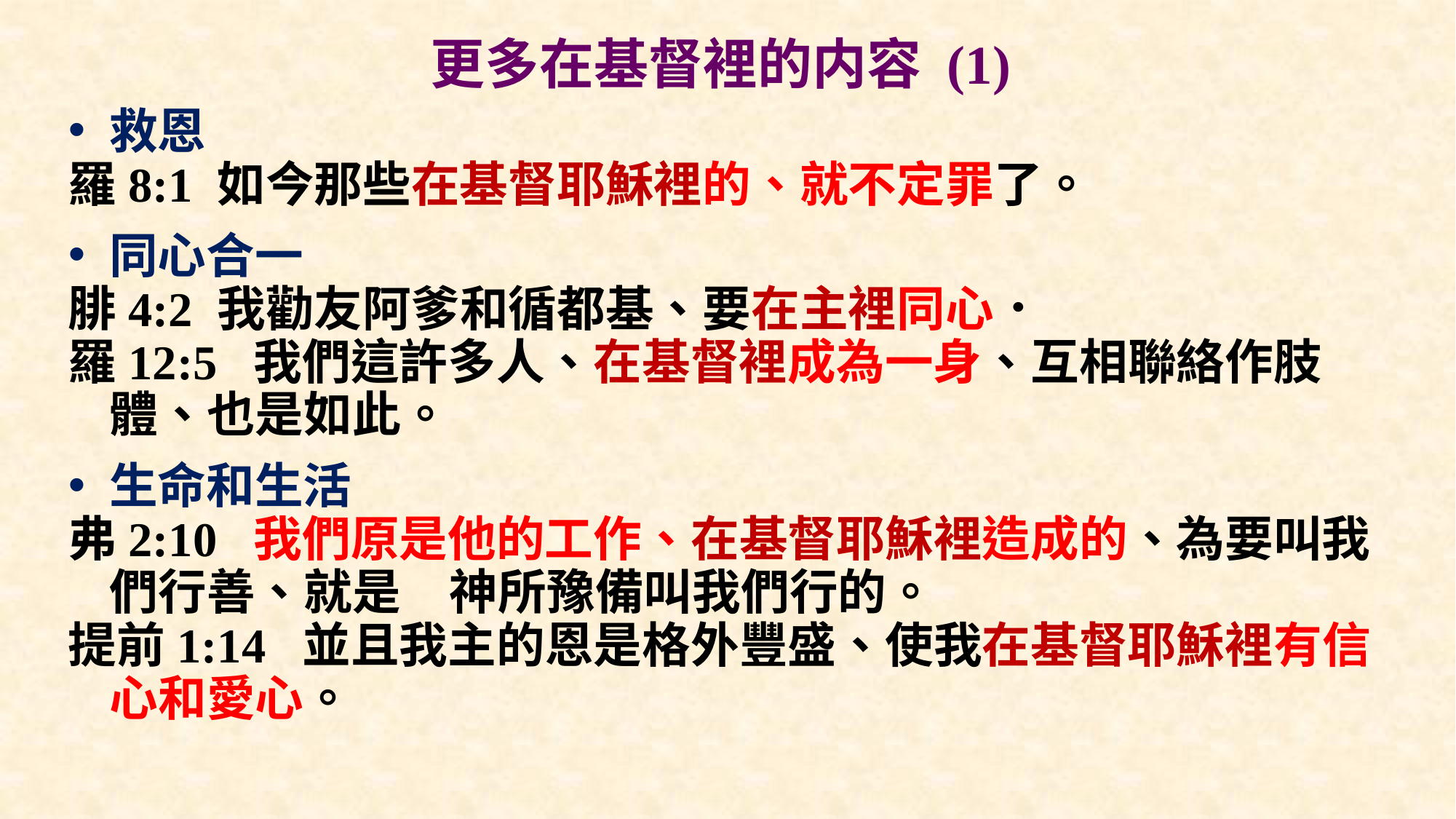

# 更多在基督裡的内容 (1)
救恩
羅8:1 如今那些在基督耶穌裡的、就不定罪了。
同心合一
腓4:2 我勸友阿爹和循都基、要在主裡同心．
羅12:5  我們這許多人、在基督裡成為一身、互相聯絡作肢體、也是如此。
生命和生活
弗2:10  我們原是他的工作、在基督耶穌裡造成的、為要叫我們行善、就是　神所豫備叫我們行的。
提前1:14  並且我主的恩是格外豐盛、使我在基督耶穌裡有信心和愛心。